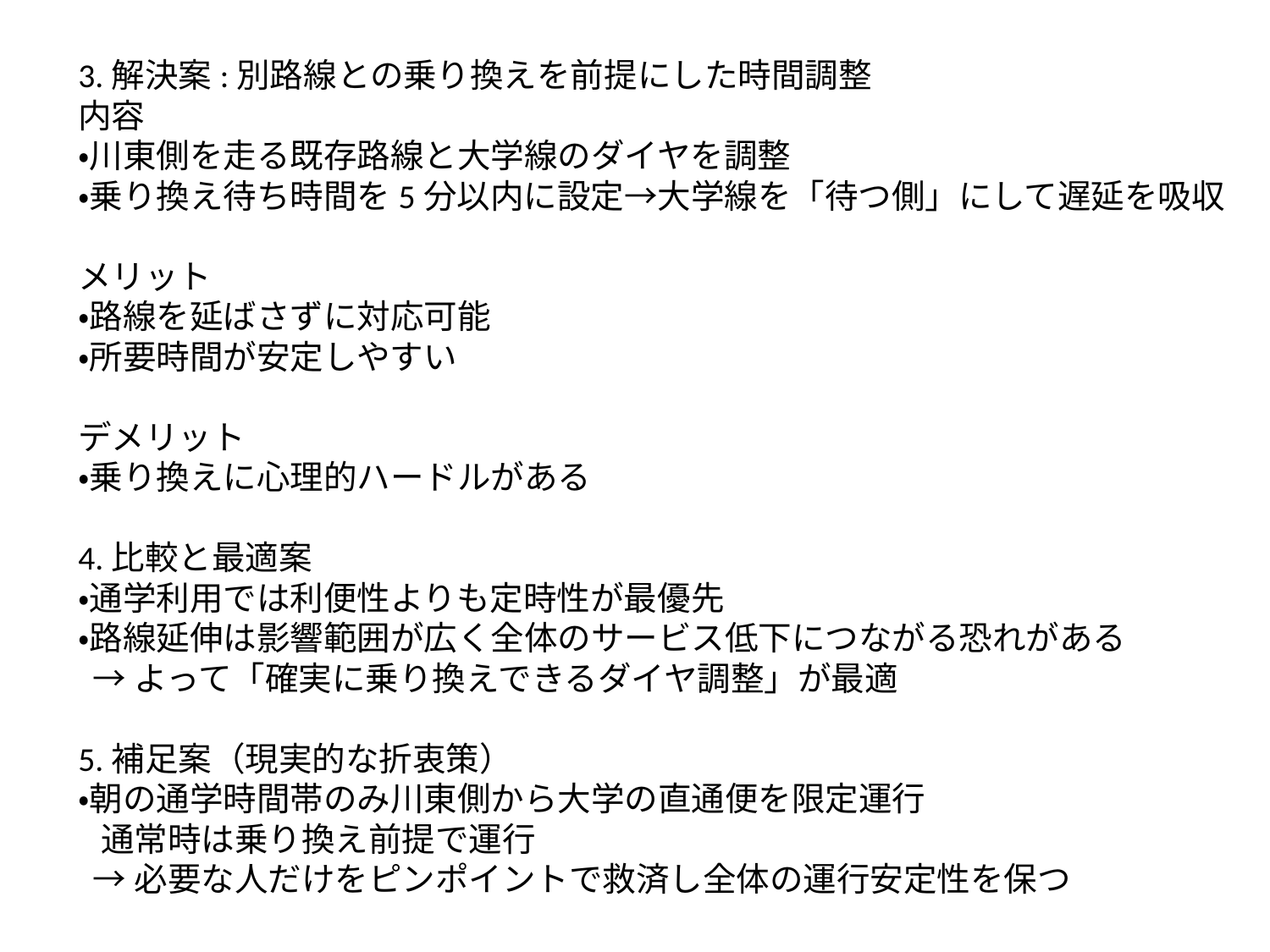

3.解決案:別路線との乗り換えを前提にした時間調整
内容
・川東側を走る既存路線と大学線のダイヤを調整
・乗り換え待ち時間を5分以内に設定→大学線を「待つ側」にして遅延を吸収

メリット
・路線を延ばさずに対応可能
・所要時間が安定しやすい

デメリット
・乗り換えに心理的ハードルがある

4.比較と最適案
・通学利用では利便性よりも定時性が最優先
・路線延伸は影響範囲が広く全体のサービス低下につながる恐れがある
  →よって「確実に乗り換えできるダイヤ調整」が最適

5.補足案（現実的な折衷策）
・朝の通学時間帯のみ川東側から大学の直通便を限定運行
  通常時は乗り換え前提で運行
  →必要な人だけをピンポイントで救済し全体の運行安定性を保つ